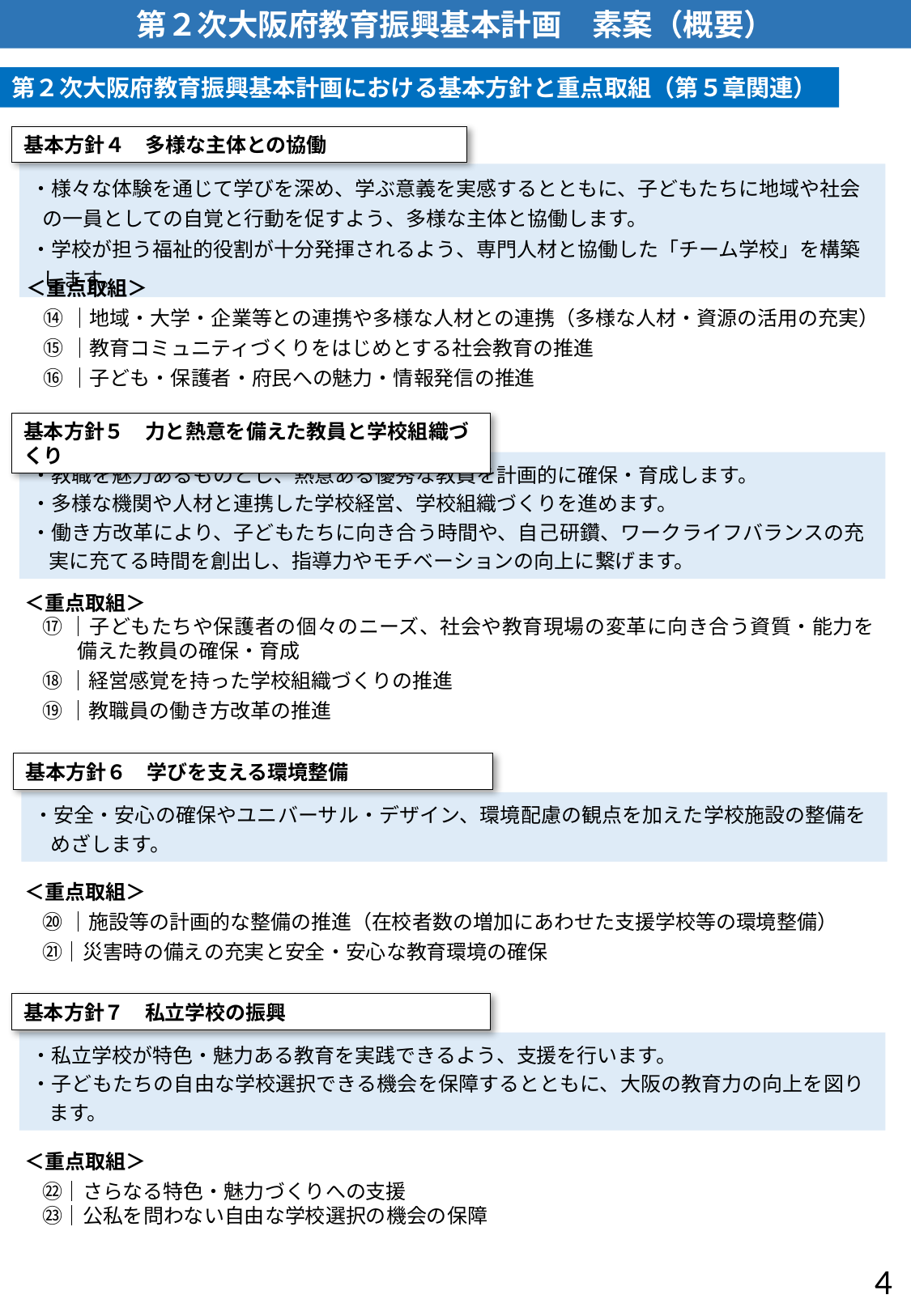

第２次大阪府教育振興基本計画　素案（概要）
第２次大阪府教育振興基本計画における基本方針と重点取組（第５章関連）
基本方針４　多様な主体との協働
・様々な体験を通じて学びを深め、学ぶ意義を実感するとともに、子どもたちに地域や社会の一員としての自覚と行動を促すよう、多様な主体と協働します。
・学校が担う福祉的役割が十分発揮されるよう、専門人材と協働した「チーム学校」を構築します。
| ＜重点取組＞ |
| --- |
| ⑭｜地域・大学・企業等との連携や多様な人材との連携（多様な人材・資源の活用の充実） |
| ⑮｜教育コミュニティづくりをはじめとする社会教育の推進 |
| ⑯｜子ども・保護者・府民への魅力・情報発信の推進 |
基本方針５　力と熱意を備えた教員と学校組織づくり
・教職を魅力あるものとし、熱意ある優秀な教員を計画的に確保・育成します。
・多様な機関や人材と連携した学校経営、学校組織づくりを進めます。
・働き方改革により、子どもたちに向き合う時間や、自己研鑽、ワークライフバランスの充実に充てる時間を創出し、指導力やモチベーションの向上に繋げます。
| ＜重点取組＞ |
| --- |
| ⑰｜子どもたちや保護者の個々のニーズ、社会や教育現場の変革に向き合う資質・能力を備えた教員の確保・育成 |
| ⑱｜経営感覚を持った学校組織づくりの推進 |
| ⑲｜教職員の働き方改革の推進 |
基本方針６　学びを支える環境整備
・安全・安心の確保やユニバーサル・デザイン、環境配慮の観点を加えた学校施設の整備をめざします。
| ＜重点取組＞ |
| --- |
| ⑳｜施設等の計画的な整備の推進（在校者数の増加にあわせた支援学校等の環境整備） |
| ㉑｜災害時の備えの充実と安全・安心な教育環境の確保 |
基本方針７　私立学校の振興
・私立学校が特色・魅力ある教育を実践できるよう、支援を行います。
・子どもたちの自由な学校選択できる機会を保障するとともに、大阪の教育力の向上を図ります。
| ＜重点取組＞ |
| --- |
| ㉒｜さらなる特色・魅力づくりへの支援 |
| ㉓｜公私を問わない自由な学校選択の機会の保障 |
4